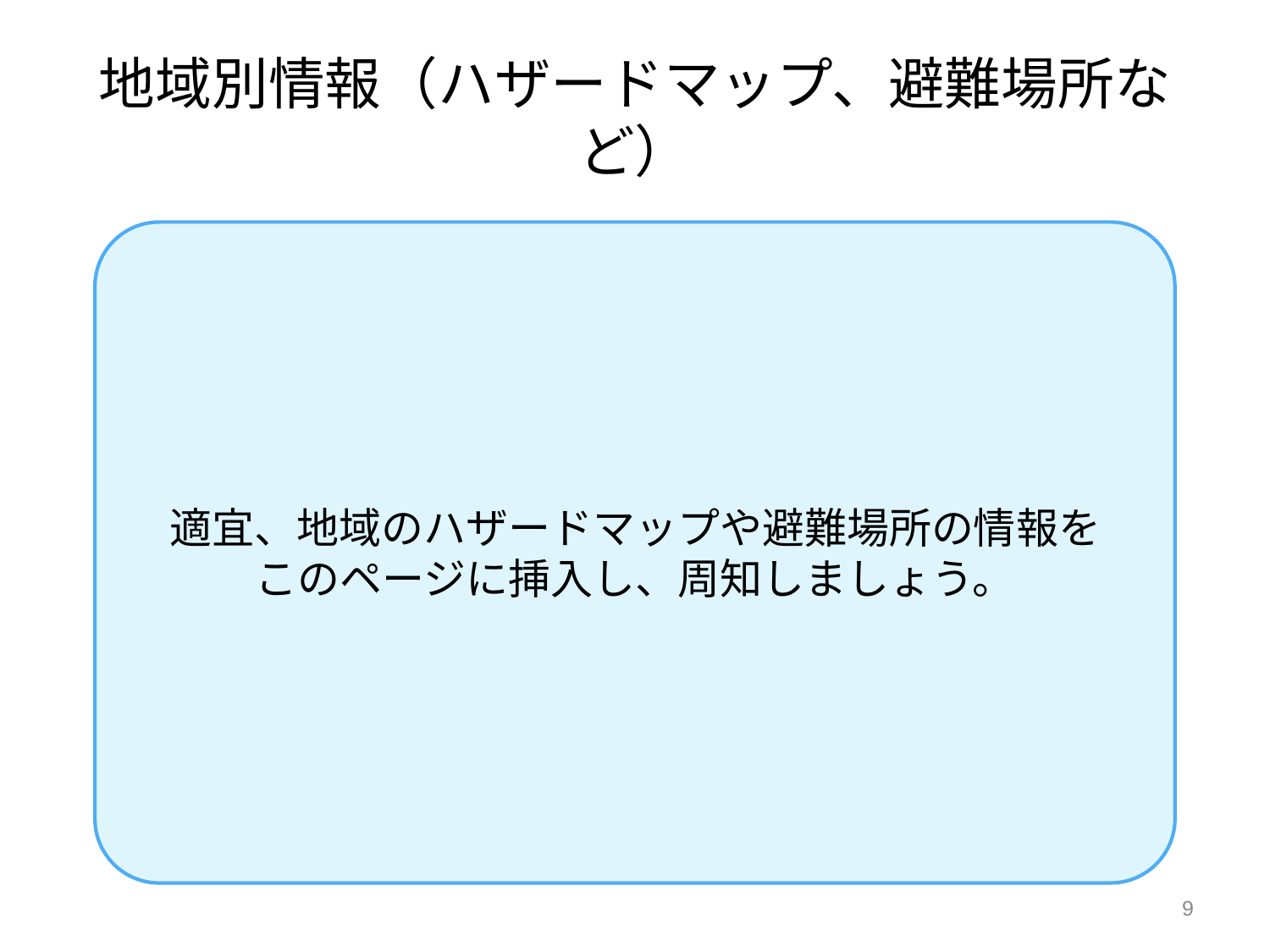

# 地域別情報（ハザードマップ、避難場所など）
適宜、地域のハザードマップや避難場所の情報を
このページに挿入し、周知しましょう。
9